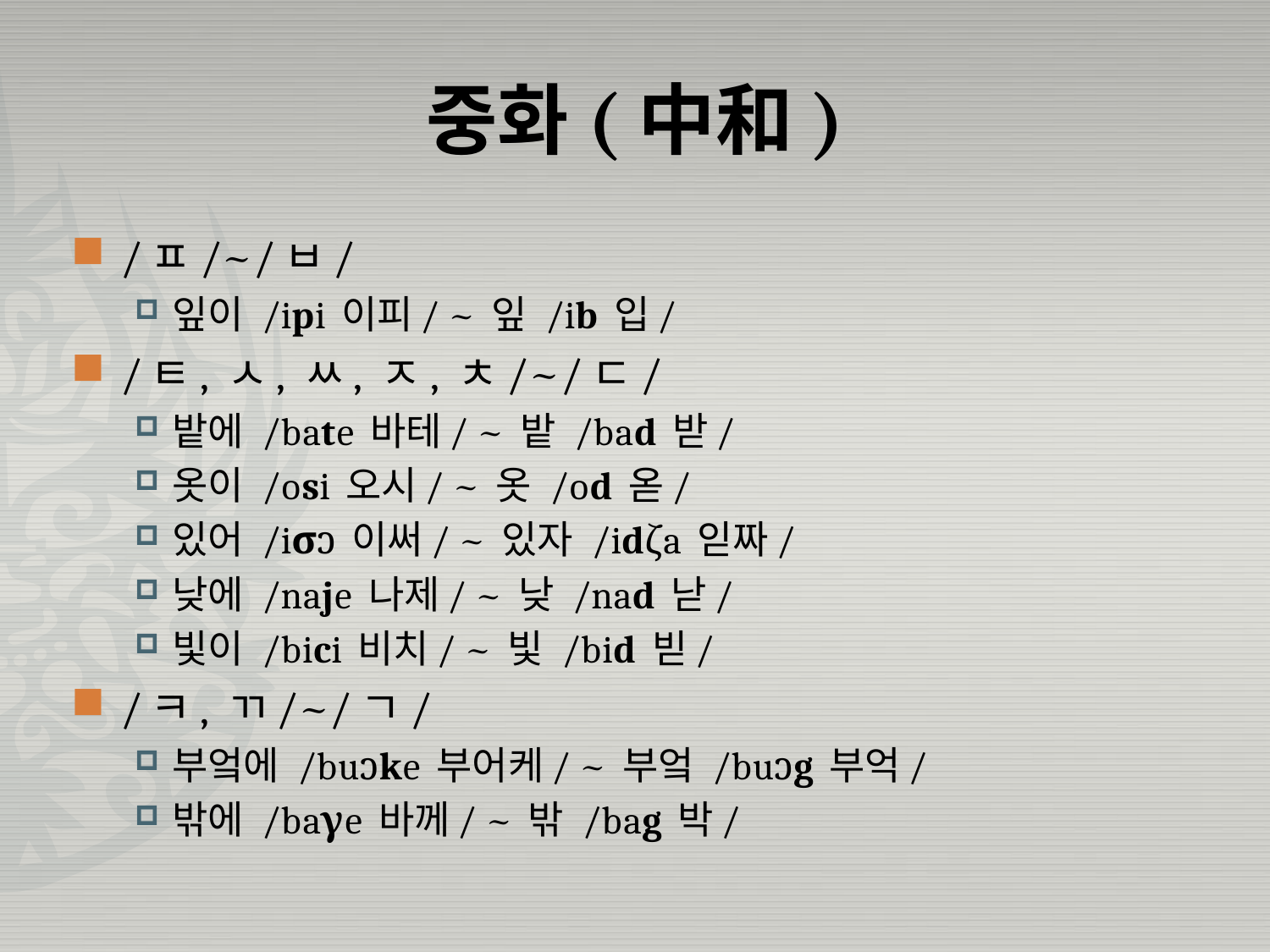

# 중화(中和)
/ㅍ/~/ㅂ/
잎이 /ipi 이피/ ~ 잎 /ib 입/
/ㅌ, ㅅ, ㅆ, ㅈ, ㅊ/~/ㄷ/
밭에 /bate 바테/ ~ 밭 /bad 받/
옷이 /osi 오시/ ~ 옷 /od 옫/
있어 /iσɔ 이써/ ~ 있자 /idζa 읻짜/
낮에 /naje 나제/ ~ 낮 /nad 낟/
빛이 /bici 비치/ ~ 빛 /bid 빋/
/ㅋ, ㄲ/~/ㄱ/
부엌에 /buɔke 부어케/ ~ 부엌 /buɔg 부억/
밖에 /baγe 바께/ ~ 밖 /bag 박/